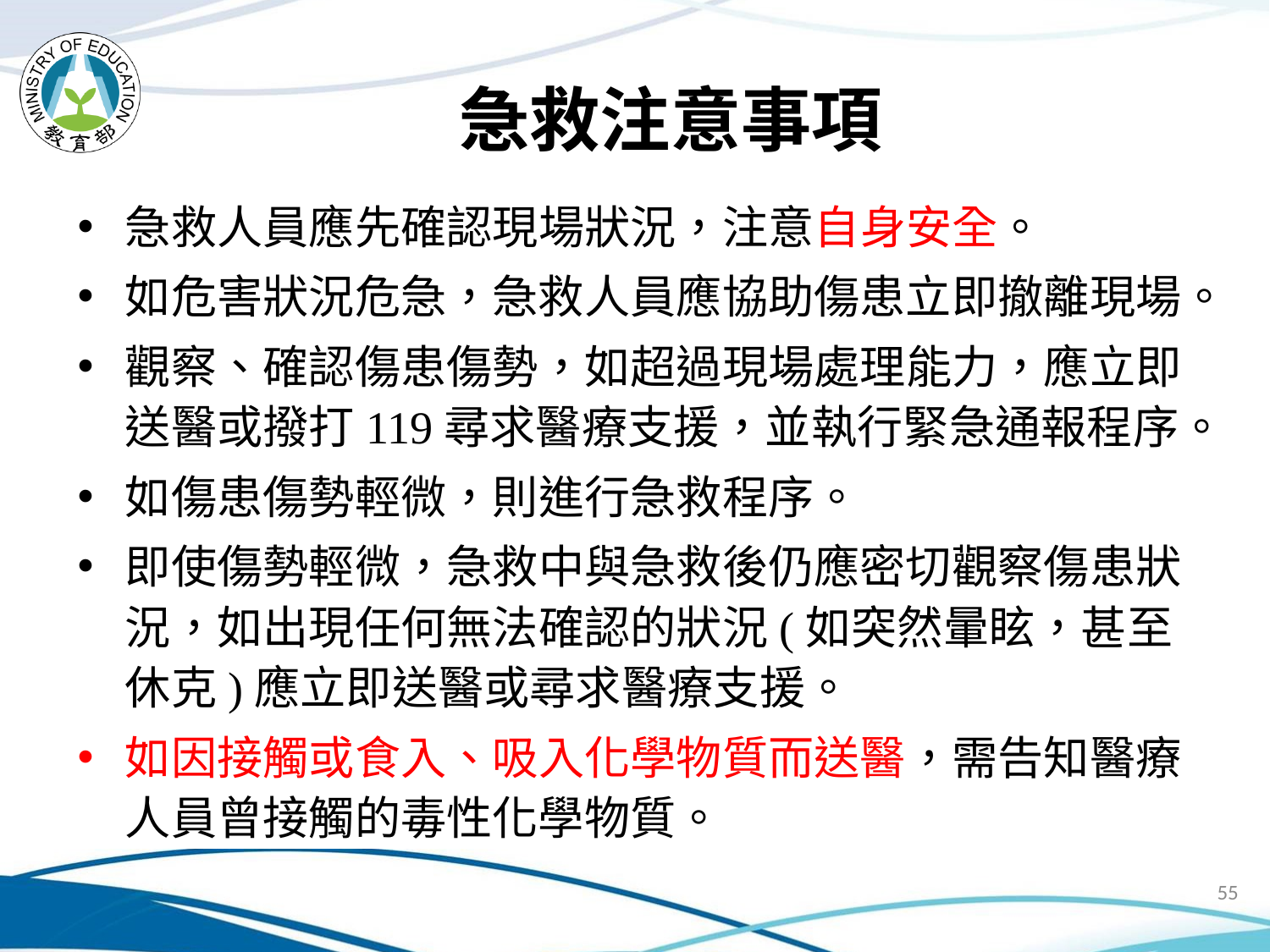

# 急救注意事項
急救人員應先確認現場狀況，注意自身安全。
如危害狀況危急，急救人員應協助傷患立即撤離現場。
觀察、確認傷患傷勢，如超過現場處理能力，應立即送醫或撥打119尋求醫療支援，並執行緊急通報程序。
如傷患傷勢輕微，則進行急救程序。
即使傷勢輕微，急救中與急救後仍應密切觀察傷患狀況，如出現任何無法確認的狀況(如突然暈眩，甚至休克)應立即送醫或尋求醫療支援。
如因接觸或食入、吸入化學物質而送醫，需告知醫療人員曾接觸的毒性化學物質。
55